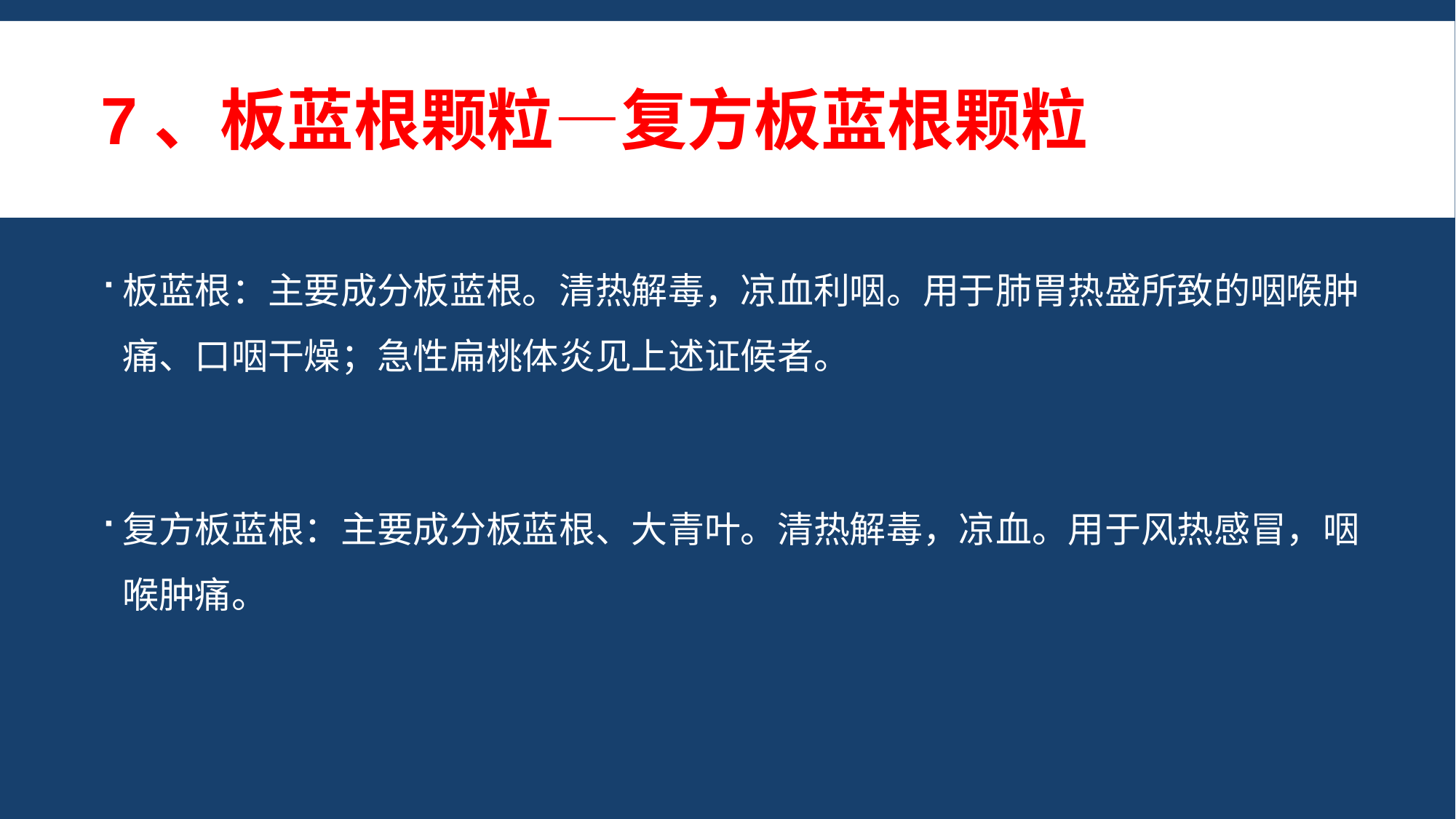

# 7、板蓝根颗粒—复方板蓝根颗粒
板蓝根：主要成分板蓝根。清热解毒，凉血利咽。用于肺胃热盛所致的咽喉肿痛、口咽干燥；急性扁桃体炎见上述证候者。

复方板蓝根：主要成分板蓝根、大青叶。清热解毒，凉血。用于风热感冒，咽喉肿痛。